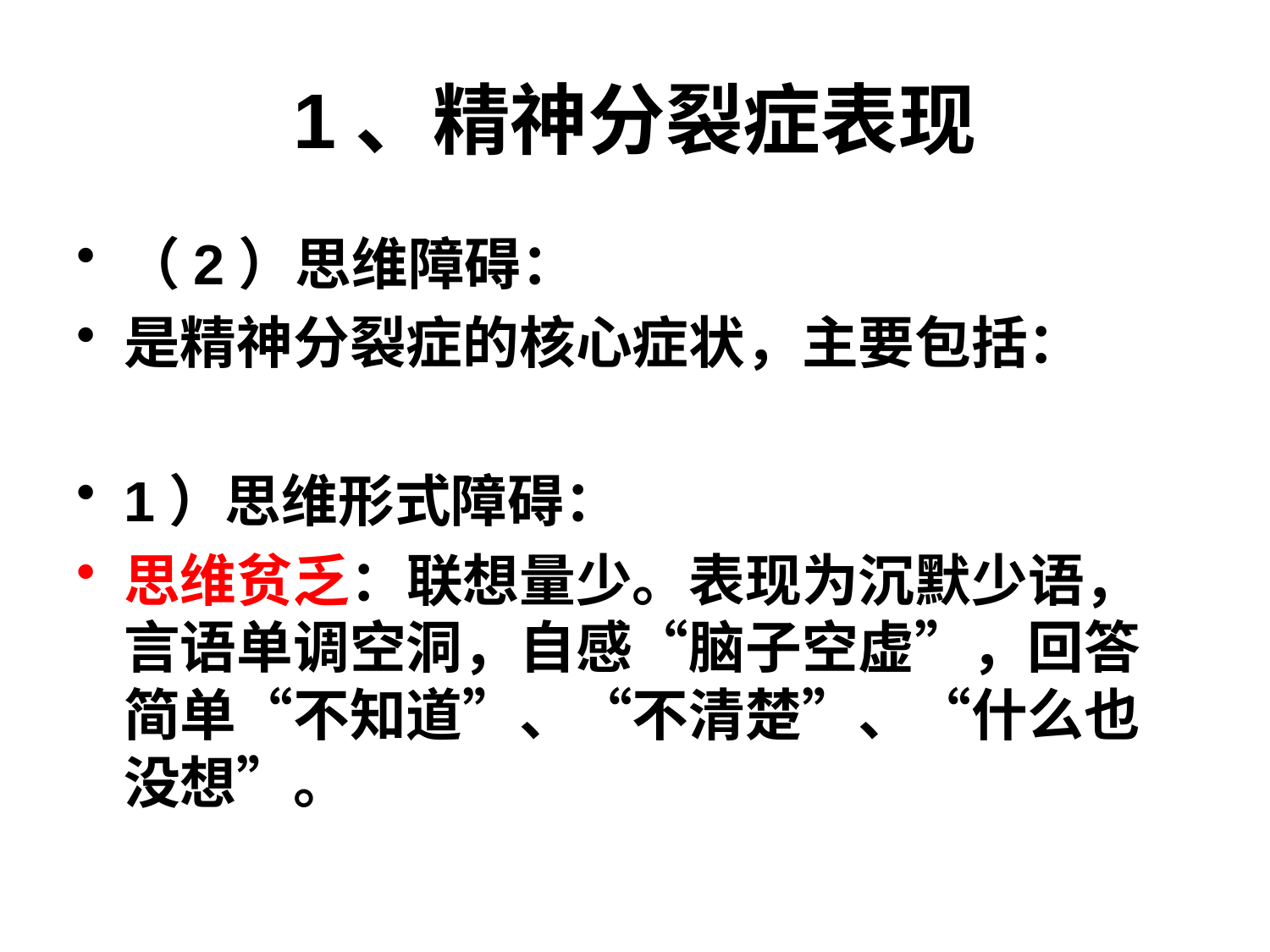

# 1、精神分裂症表现
（2）思维障碍：
是精神分裂症的核心症状，主要包括：

1）思维形式障碍：
思维贫乏：联想量少。表现为沉默少语，言语单调空洞，自感“脑子空虚”，回答简单“不知道”、“不清楚”、“什么也没想”。